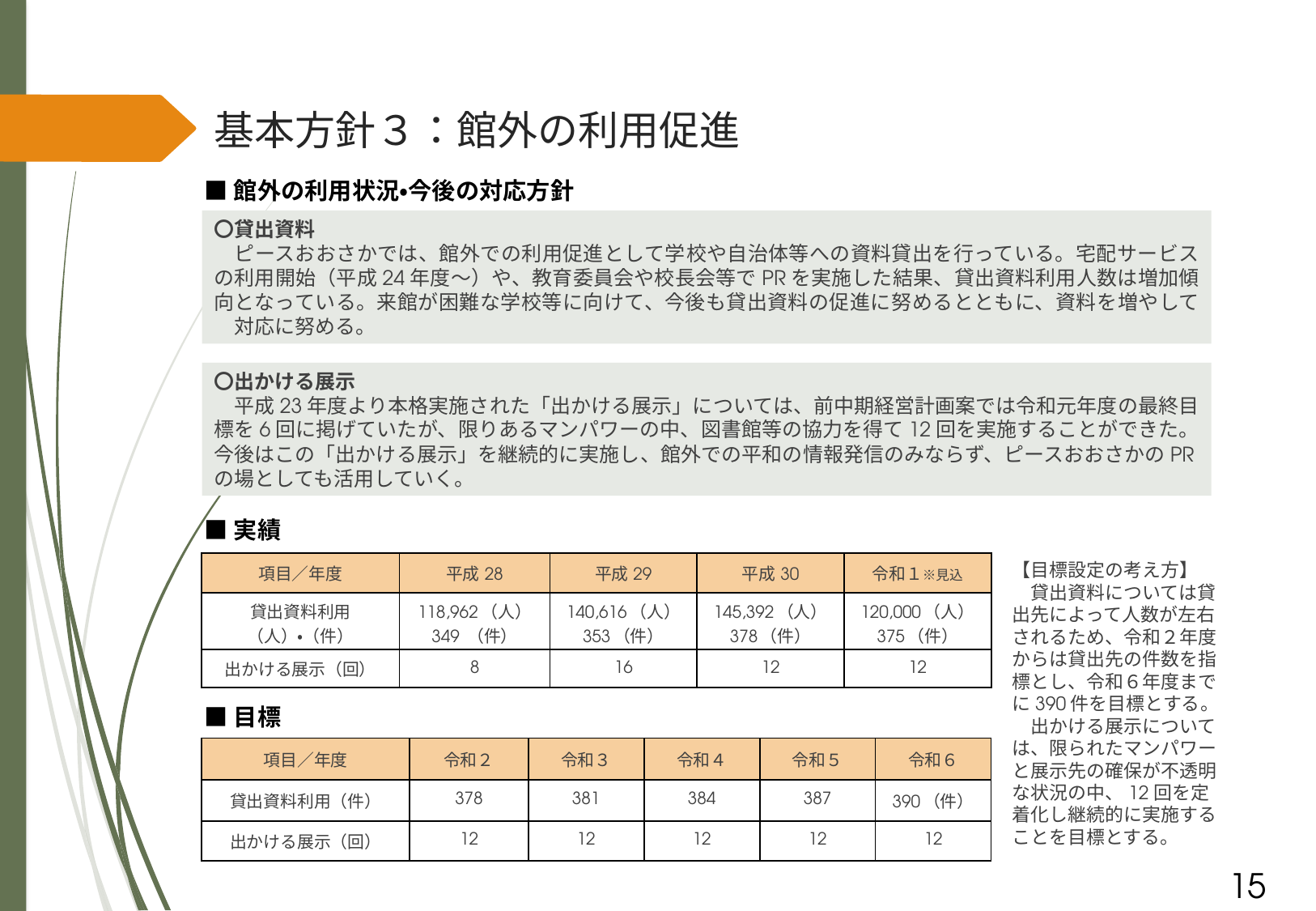

# 基本方針３：館外の利用促進
■館外の利用状況・今後の対応方針
〇貸出資料
　ピースおおさかでは、館外での利用促進として学校や自治体等への資料貸出を行っている。宅配サービスの利用開始（平成24年度～）や、教育委員会や校長会等でPRを実施した結果、貸出資料利用人数は増加傾向となっている。来館が困難な学校等に向けて、今後も貸出資料の促進に努めるとともに、資料を増やして　対応に努める。

〇出かける展示
　平成23年度より本格実施された「出かける展示」については、前中期経営計画案では令和元年度の最終目標を6回に掲げていたが、限りあるマンパワーの中、図書館等の協力を得て12回を実施することができた。今後はこの「出かける展示」を継続的に実施し、館外での平和の情報発信のみならず、ピースおおさかのPRの場としても活用していく。
■実績
| 項目／年度 | 平成28 | 平成29 | 平成30 | 令和１※見込 |
| --- | --- | --- | --- | --- |
| 貸出資料利用 （人）・（件） | 118,962（人） 349 （件） | 140,616（人） 353（件） | 145,392（人） 378（件） | 120,000（人） 375（件） |
| 出かける展示（回） | 8 | 16 | 12 | 12 |
【目標設定の考え方】
　貸出資料については貸出先によって人数が左右されるため、令和２年度からは貸出先の件数を指標とし、令和６年度までに390件を目標とする。
　出かける展示については、限られたマンパワーと展示先の確保が不透明な状況の中、12回を定着化し継続的に実施することを目標とする。
■目標
| 項目／年度 | 令和２ | 令和３ | 令和４ | 令和５ | 令和６ |
| --- | --- | --- | --- | --- | --- |
| 貸出資料利用（件） | 378 | 381 | 384 | 387 | 390（件） |
| 出かける展示（回） | 12 | 12 | 12 | 12 | 12 |
15